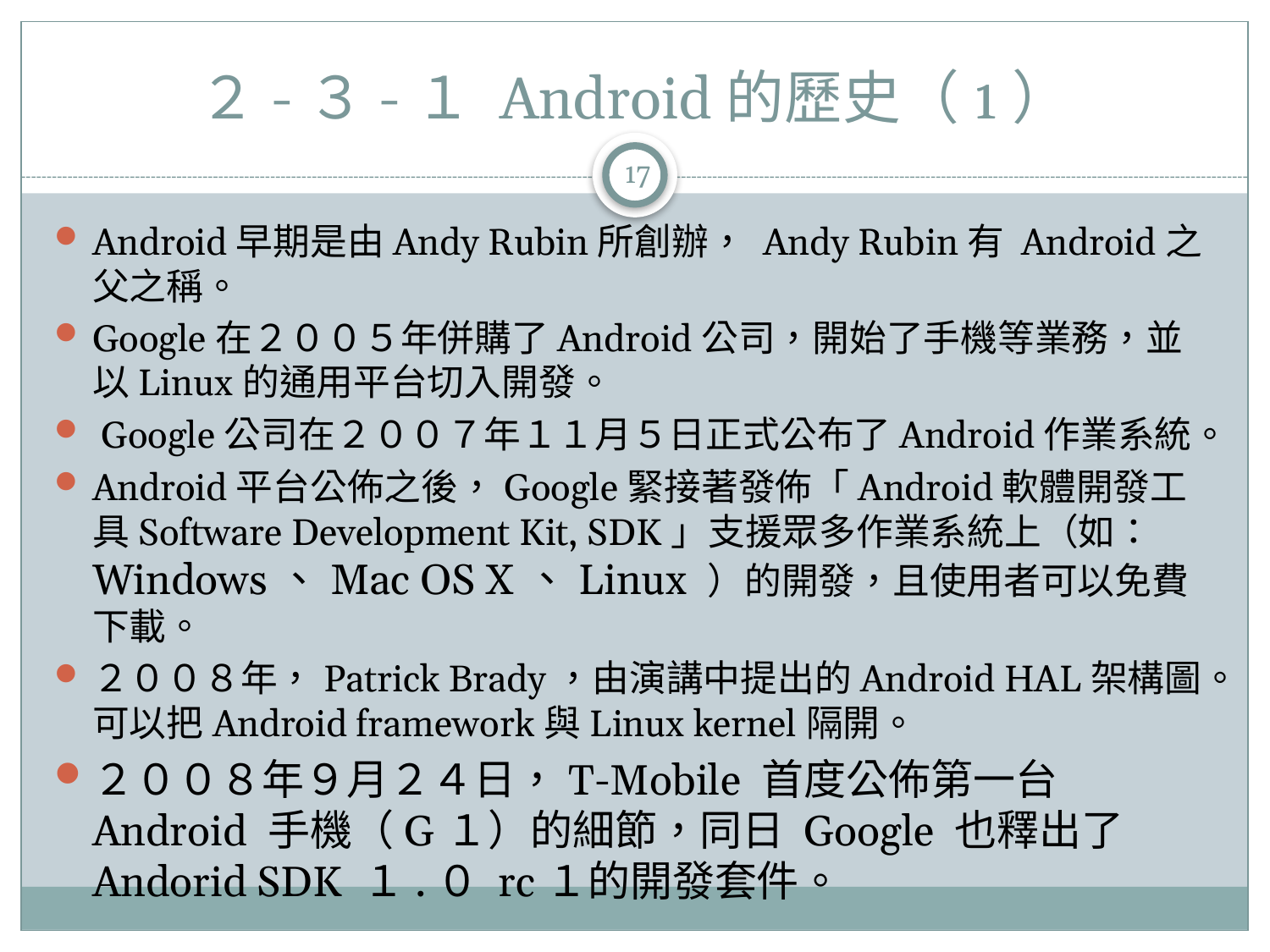

# ２-３-１ Android的歷史（1）
17
Android早期是由Andy Rubin所創辦， Andy Rubin有 Android之父之稱。
Google在２００５年併購了Android公司，開始了手機等業務，並以Linux的通用平台切入開發。
 Google公司在２００７年１１月５日正式公布了Android作業系統。
Android平台公佈之後，Google緊接著發佈「Android軟體開發工具Software Development Kit, SDK」支援眾多作業系統上（如：Windows、Mac OS X、Linux ）的開發，且使用者可以免費下載。
２００８年，Patrick Brady，由演講中提出的Android HAL架構圖。可以把Android framework與Linux kernel隔開。
２００８年９月２４日，T-Mobile 首度公佈第一台 Android 手機（G１）的細節，同日 Google 也釋出了 Andorid SDK １.０ rc１的開發套件。